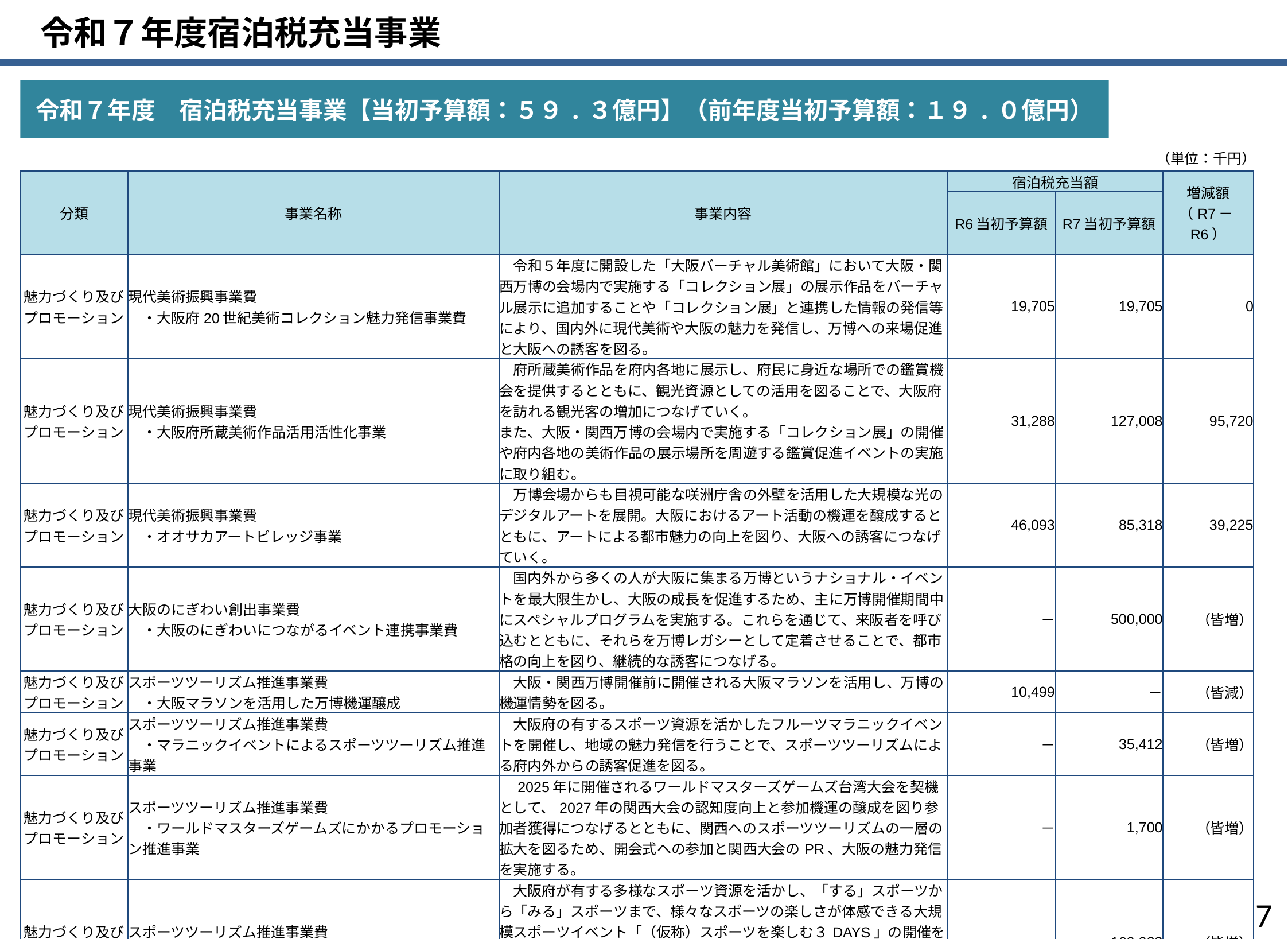

令和７年度宿泊税充当事業

令和７年度　宿泊税充当事業【当初予算額：５９.３億円】（前年度当初予算額：１９.０億円）
（単位：千円）
| 分類 | 事業名称 | 事業内容 | 宿泊税充当額 |  | 増減額 （R7－R6） |
| --- | --- | --- | --- | --- | --- |
|  |  |  | R6当初予算額 | R7当初予算額 |  |
| 魅力づくり及びプロモーション | 現代美術振興事業費 　・大阪府20世紀美術コレクション魅力発信事業費 | 令和５年度に開設した「大阪バーチャル美術館」において大阪・関西万博の会場内で実施する「コレクション展」の展示作品をバーチャル展示に追加することや「コレクション展」と連携した情報の発信等により、国内外に現代美術や大阪の魅力を発信し、万博への来場促進と大阪への誘客を図る。 | 19,705 | 19,705 | 0 |
| 魅力づくり及びプロモーション | 現代美術振興事業費 　・大阪府所蔵美術作品活用活性化事業 | 府所蔵美術作品を府内各地に展示し、府民に身近な場所での鑑賞機会を提供するとともに、観光資源としての活用を図ることで、大阪府を訪れる観光客の増加につなげていく。 また、大阪・関西万博の会場内で実施する「コレクション展」の開催や府内各地の美術作品の展示場所を周遊する鑑賞促進イベントの実施に取り組む。 | 31,288 | 127,008 | 95,720 |
| 魅力づくり及びプロモーション | 現代美術振興事業費 　・オオサカアートビレッジ事業 | 万博会場からも目視可能な咲洲庁舎の外壁を活用した大規模な光のデジタルアートを展開。大阪におけるアート活動の機運を醸成するとともに、アートによる都市魅力の向上を図り、大阪への誘客につなげていく。 | 46,093 | 85,318 | 39,225 |
| 魅力づくり及びプロモーション | 大阪のにぎわい創出事業費 　・大阪のにぎわいにつながるイベント連携事業費 | 国内外から多くの人が大阪に集まる万博というナショナル・イベントを最大限生かし、大阪の成長を促進するため、主に万博開催期間中にスペシャルプログラムを実施する。これらを通じて、来阪者を呼び込むとともに、それらを万博レガシーとして定着させることで、都市格の向上を図り、継続的な誘客につなげる。 | － | 500,000 | （皆増） |
| 魅力づくり及びプロモーション | スポーツツーリズム推進事業費 　・大阪マラソンを活用した万博機運醸成 | 大阪・関西万博開催前に開催される大阪マラソンを活用し、万博の機運情勢を図る。 | 10,499 | － | （皆減） |
| 魅力づくり及びプロモーション | スポーツツーリズム推進事業費 　・マラニックイベントによるスポーツツーリズム推進事業 | 大阪府の有するスポーツ資源を活かしたフルーツマラニックイベントを開催し、地域の魅力発信を行うことで、スポーツツーリズムによる府内外からの誘客促進を図る。 | － | 35,412 | （皆増） |
| 魅力づくり及びプロモーション | スポーツツーリズム推進事業費 　・ワールドマスターズゲームズにかかるプロモーション推進事業 | 2025年に開催されるワールドマスターズゲームズ台湾大会を契機として、2027年の関西大会の認知度向上と参加機運の醸成を図り参加者獲得につなげるとともに、関西へのスポーツツーリズムの一層の拡大を図るため、開会式への参加と関西大会のPR、大阪の魅力発信を実施する。 | － | 1,700 | （皆増） |
| 魅力づくり及びプロモーション | スポーツツーリズム推進事業費 　・スポーツツーリズム推進事業 | 大阪府が有する多様なスポーツ資源を活かし、「する」スポーツから「みる」スポーツまで、様々なスポーツの楽しさが体感できる大規模スポーツイベント「（仮称）スポーツを楽しむ３DAYS」の開催を通じ、大阪への誘客を促進するとともに、地域観光資源と連携した周遊を図るスポーツツーリズムを展開することで、大阪の成長を加速させていく。 | － | 169,923 | （皆増） |
| 魅力づくり及びプロモーション | スポーツツーリズム推進事業費 　・大規模スポーツイベント等の誘致・開催支援等に関する調査事業 | 大阪府内で大規模スポーツイベント(国際スポーツ大会等含む)の開催を予定・検討している団体に対して、その誘致・開催等に係る支援、経費の一部支援(補助金交付)にかかるニーズ等の調査分析を実施(事業実施の可否含む)し、今後の取り組むべき方向を検討する。 | － | 10,500 | （皆増） |
| 魅力づくり及びプロモーション | 成長戦略推進事業　 　・ガストロノミーツーリズム促進事業 | 世界の富裕層を中心に需要が高まっている「ガストロノミーツーリズム」に着目し、大阪ならではのガストロノミーツーリズムの商品化を促進するため、以下の取組みを実施する。 　　①海外富裕層旅行マーケットへのプロモーション 　　②プロモーションの成果を地域に還元 | － | 15,000 | （皆増） |
7